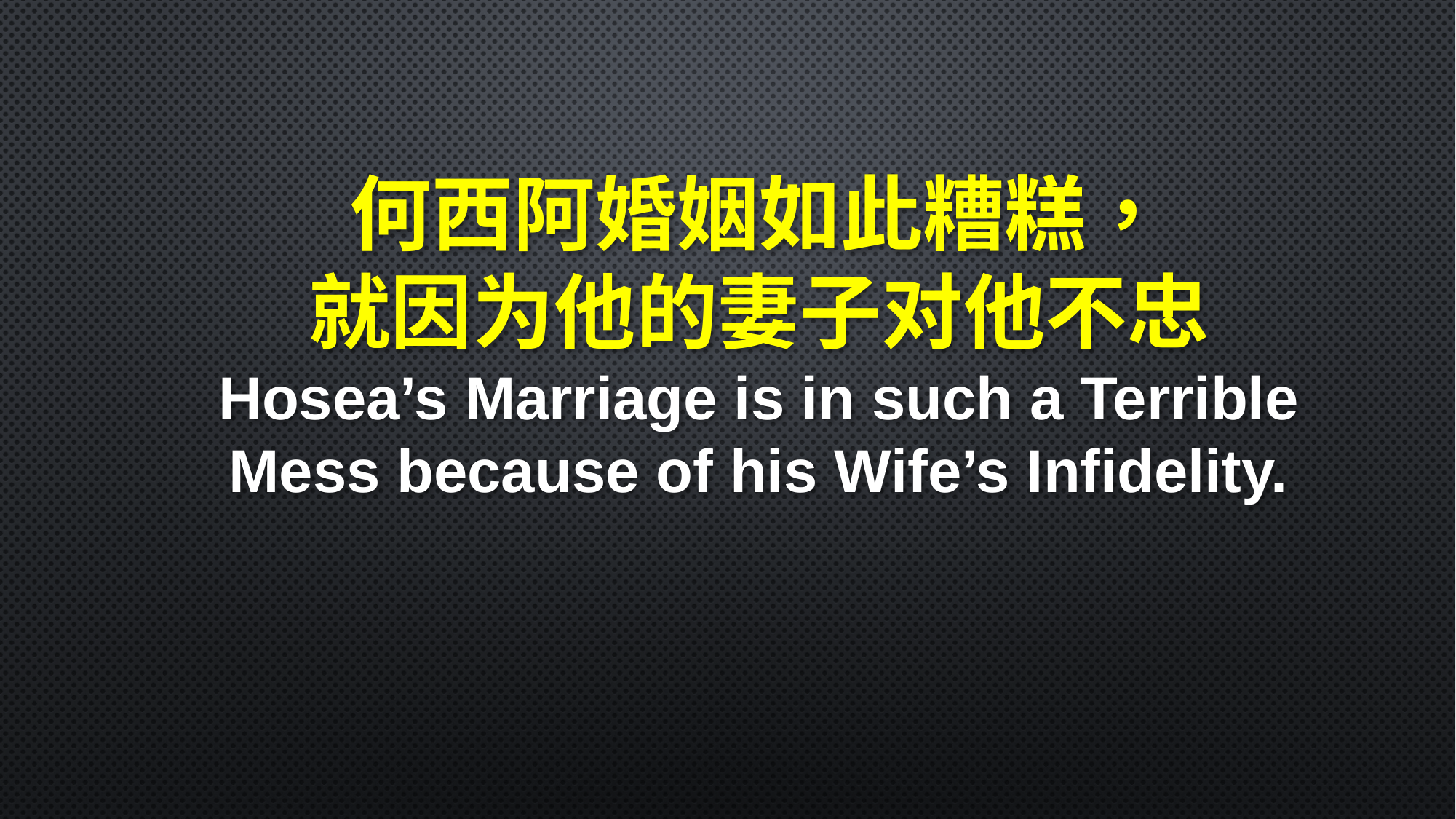

何西阿婚姻如此糟糕，
就因为他的妻子对他不忠
Hosea’s Marriage is in such a Terrible Mess because of his Wife’s Infidelity.